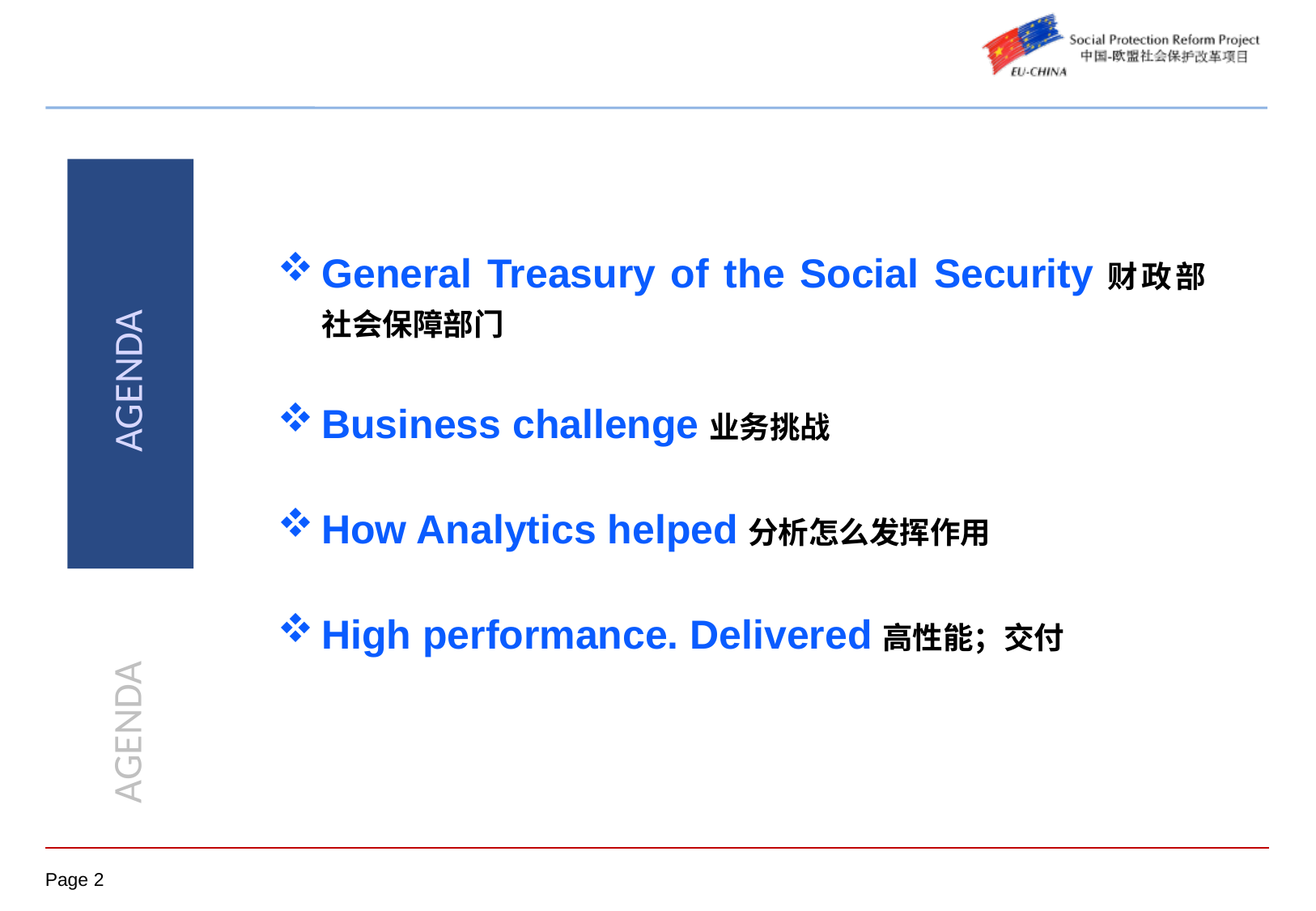

General Treasury of the Social Security财政部社会保障部门
Business challenge业务挑战
How Analytics helped分析怎么发挥作用
High performance. Delivered高性能；交付

AGENDA
AGENDA